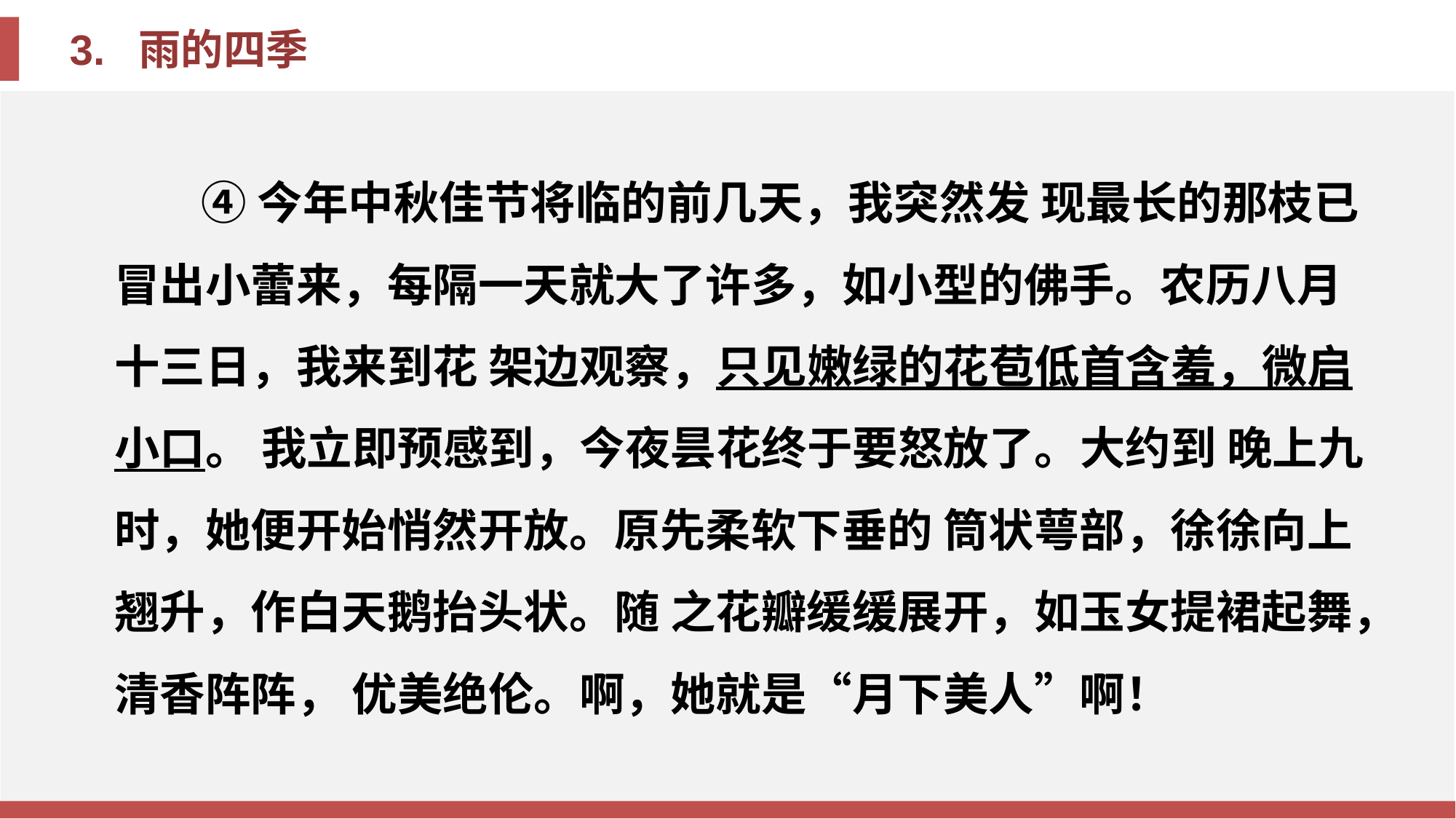

④今年中秋佳节将临的前几天，我突然发 现最长的那枝已冒出小蕾来，每隔一天就大了许多，如小型的佛手。农历八月十三日，我来到花 架边观察，只见嫩绿的花苞低首含羞，微启小口。 我立即预感到，今夜昙花终于要怒放了。大约到 晚上九时，她便开始悄然开放。原先柔软下垂的 筒状萼部，徐徐向上翘升，作白天鹅抬头状。随 之花瓣缓缓展开，如玉女提裙起舞，清香阵阵， 优美绝伦。啊，她就是“月下美人”啊！